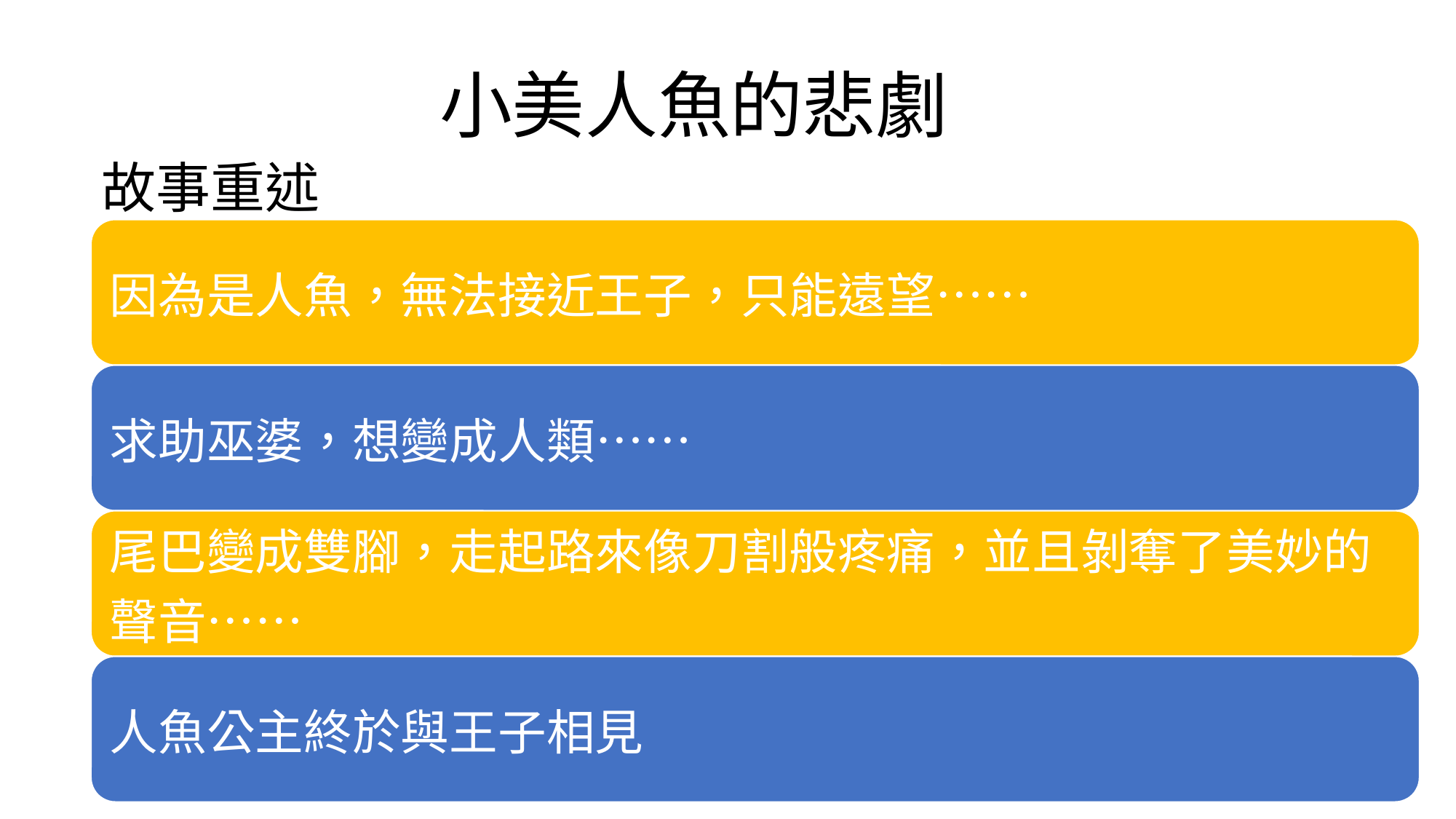

小美人魚的悲劇
故事重述

因為是人魚，無法接近王子，只能遠望……
尾巴變成雙腳，走起路來像刀割般疼痛，並且剝奪了美妙的聲音……
人魚公主終於與王子相見
求助巫婆，想變成人類……